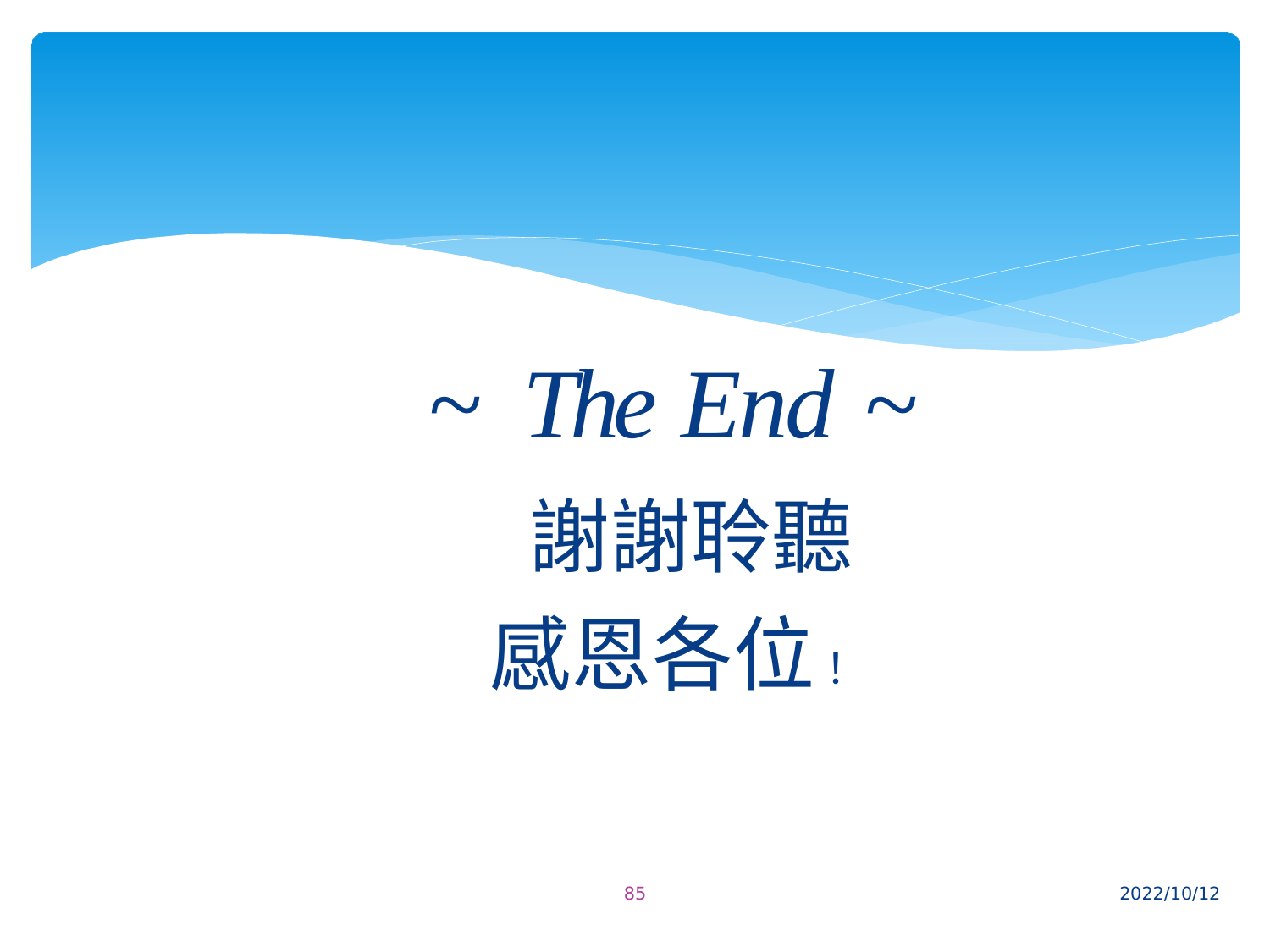

# ~	The End	~
謝謝聆聽 感恩各位！
85
2022/10/12